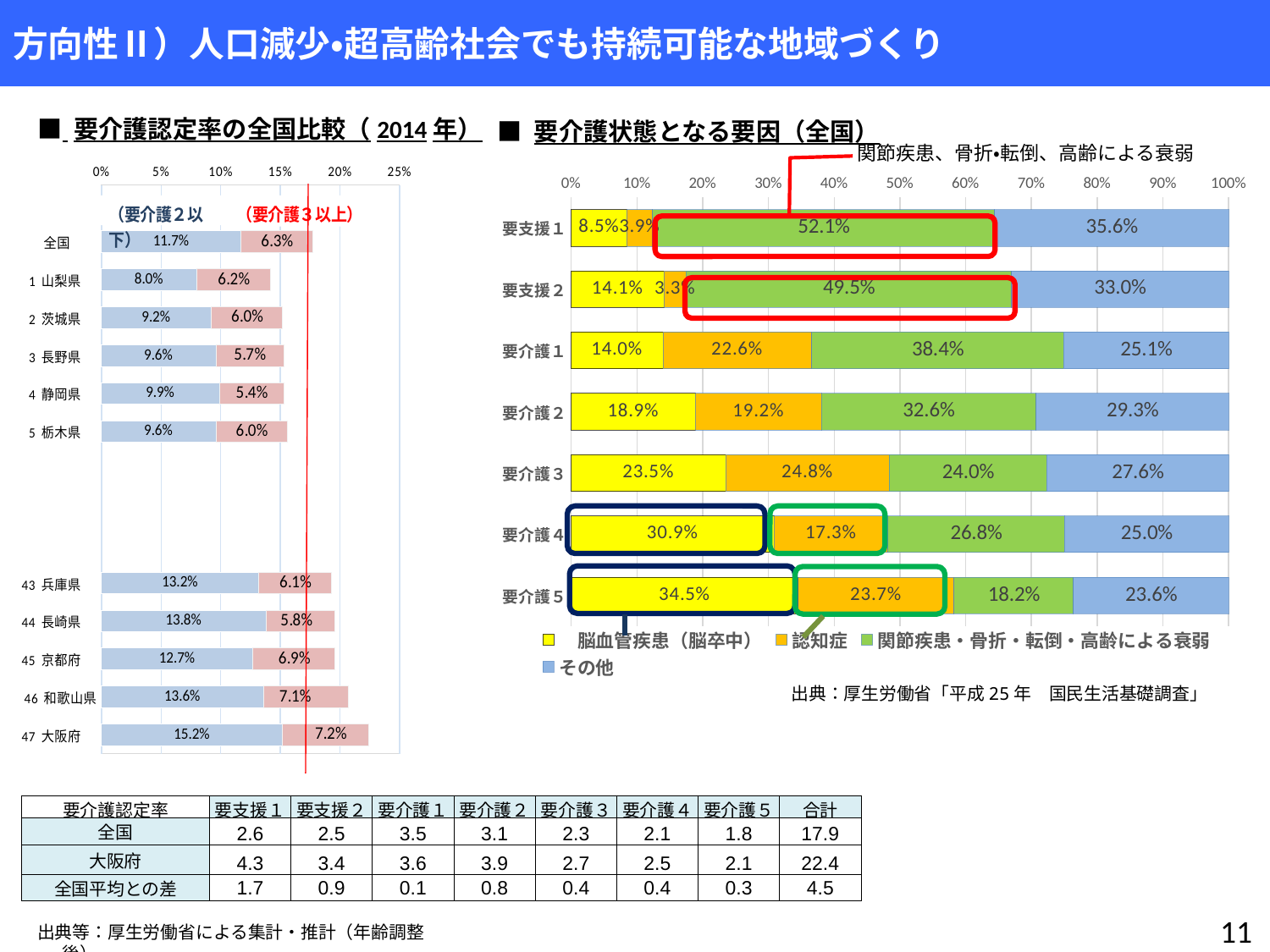

方向性Ⅱ）人口減少・超高齢社会でも持続可能な地域づくり

### Chart

| Category | 要介護2以下 | 要介護3以上 |
|---|---|---|
|  | None | None |
| 全国　　 | 0.11700000000000002 | 0.06000000000000002 |
| 1 山梨県　  | 0.08000000000000003 | 0.06200000000000002 |
| 2 茨城県　  | 0.09200000000000003 | 0.06000000000000002 |
| 3 長野県　  | 0.096 | 0.057000000000000016 |
| 4 静岡県　  | 0.09900000000000005 | 0.054 |
| 5 栃木県　  | 0.096 | 0.06000000000000002 |
|  | None | None |
|  | None | None |
|  | None | None |
| 43 兵庫県　  | 0.132 | 0.06100000000000001 |
| 44 長崎県　  | 0.138 | 0.058 |
| 45 京都府　  | 0.127 | 0.06900000000000003 |
| 46 和歌山県 | 0.136 | 0.071 |
| 47 大阪府　  | 0.15200000000000005 | 0.072 |
■ 要介護認定率の全国比較（2014年）
■ 要介護状態となる要因（全国）
関節疾患、骨折・転倒、高齢による衰弱

### Chart

| Category | 　脳血管疾患（脳卒中） | 認知症 | 関節疾患・骨折・転倒・高齢による衰弱 | その他 |
|---|---|---|---|---|
| 要支援１ | 0.08458251864725903 | 0.039032515026432006 | 0.52067492215222 | 0.35578246071402725 |
| 要支援２ | 0.14127495170637505 | 0.0330972311654862 | 0.49549259497746323 | 0.33007083065035414 |
| 要介護１ | 0.139506883735539 | 0.226037795110716 | 0.3836570172224261 | 0.25090299952887013 |
| 要介護２ | 0.188850103708201 | 0.19173369757676906 | 0.3263520008094302 | 0.2931653766378311 |
| 要介護３ | 0.23509343258122117 | 0.24827479258742313 | 0.240133364348298 | 0.27642087307125723 |
| 要介護４ | 0.3086234600964111 | 0.173111944295661 | 0.2682378146759509 | 0.250133904659882 |
| 要介護５ | 0.3448935008192251 | 0.23730202075368595 | 0.181731294374659 | 0.23620972146368097 |

出典：厚生労働省「平成25年　国民生活基礎調査」
| 要介護認定率 | 要支援１ | 要支援２ | 要介護１ | 要介護２ | 要介護３ | 要介護４ | 要介護５ | 合計 |
| --- | --- | --- | --- | --- | --- | --- | --- | --- |
| 全国 | 2.6 | 2.5 | 3.5 | 3.1 | 2.3 | 2.1 | 1.8 | 17.9 |
| 大阪府 | 4.3 | 3.4 | 3.6 | 3.9 | 2.7 | 2.5 | 2.1 | 22.4 |
| 全国平均との差 | 1.7 | 0.9 | 0.1 | 0.8 | 0.4 | 0.4 | 0.3 | 4.5 |
11
出典等：厚生労働省による集計・推計（年齢調整後）